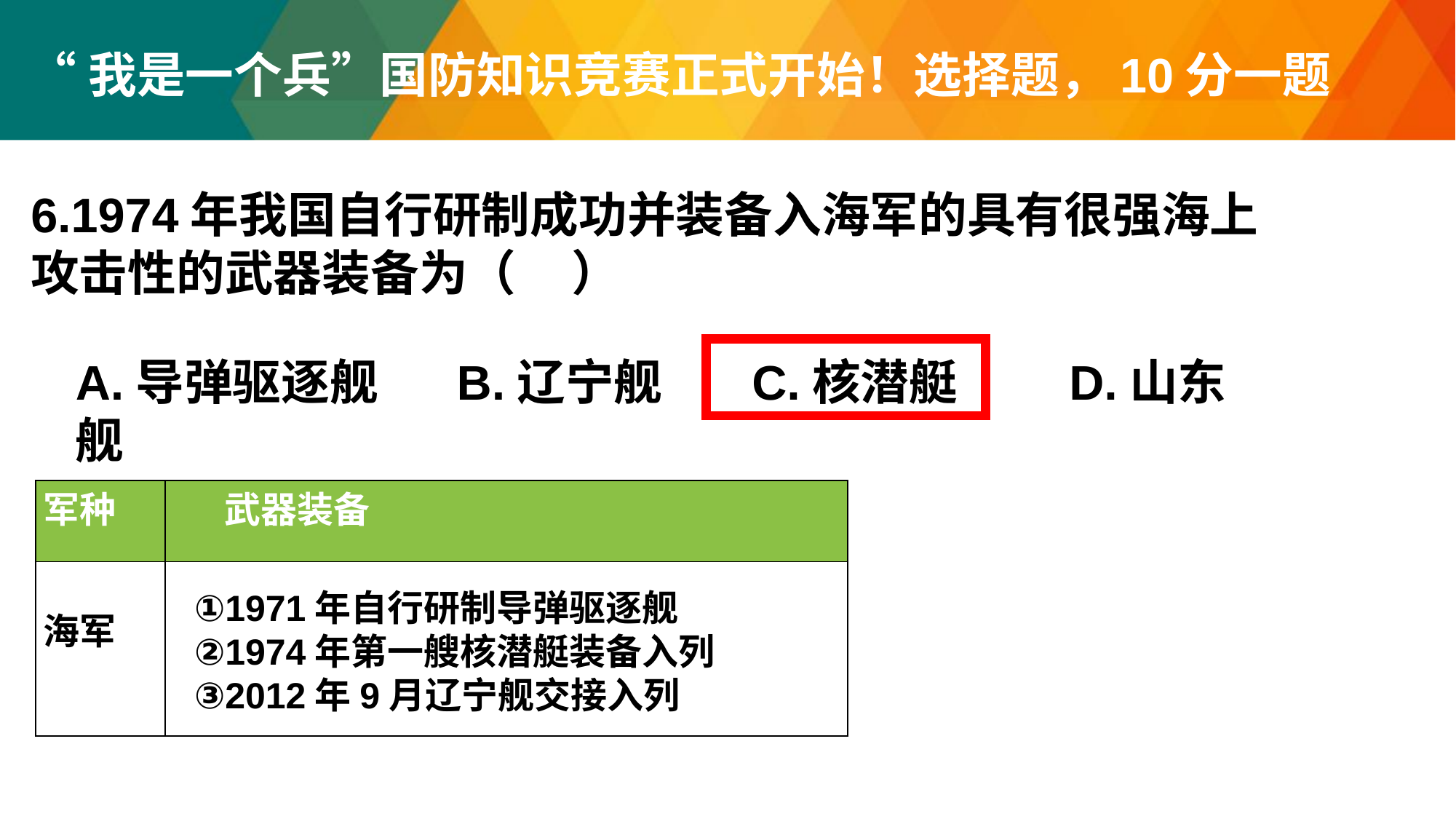

“我是一个兵”国防知识竞赛正式开始！选择题，10分一题
6.1974年我国自行研制成功并装备入海军的具有很强海上攻击性的武器装备为（     ）

A.导弹驱逐舰      B.辽宁舰       C.核潜艇         D.山东舰
| 军种 | 武器装备 |
| --- | --- |
| 海军 |  |
①1971年自行研制导弹驱逐舰
②1974年第一艘核潜艇装备入列
③2012年9月辽宁舰交接入列